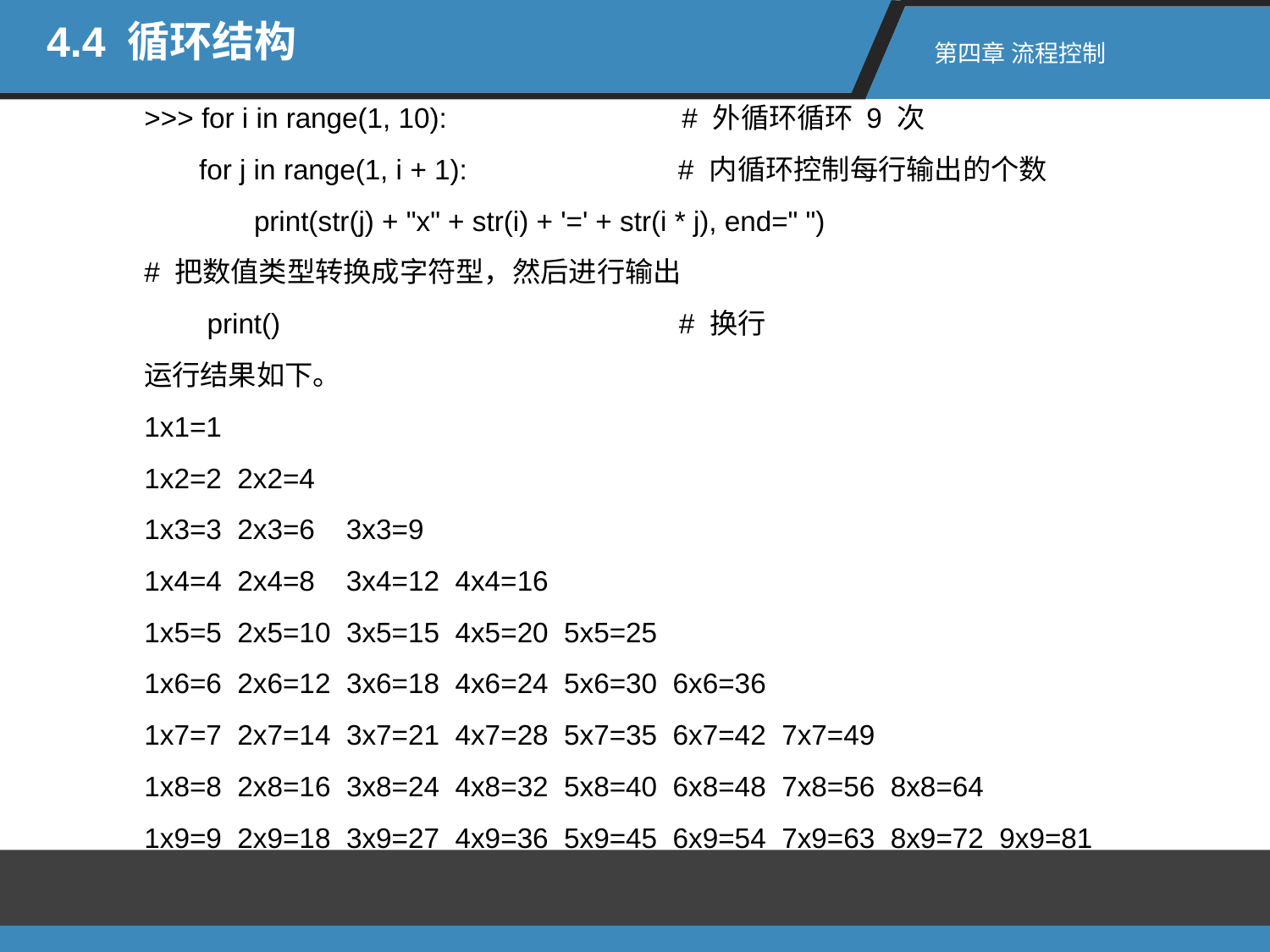

4.4 循环结构
第四章 流程控制
>>> for i in range(1, 10):                              # 外循环循环 9 次
       for j in range(1, i + 1):                           # 内循环控制每行输出的个数
              print(str(j) + "x" + str(i) + '=' + str(i * j), end=" ")
# 把数值类型转换成字符型，然后进行输出
        print()                                                   # 换行
运行结果如下。
1x1=1
1x2=2  2x2=4
1x3=3  2x3=6    3x3=9
1x4=4  2x4=8    3x4=12  4x4=16
1x5=5  2x5=10  3x5=15  4x5=20  5x5=25
1x6=6  2x6=12  3x6=18  4x6=24  5x6=30  6x6=36
1x7=7  2x7=14  3x7=21  4x7=28  5x7=35  6x7=42  7x7=49
1x8=8  2x8=16  3x8=24  4x8=32  5x8=40  6x8=48  7x8=56  8x8=64
1x9=9  2x9=18  3x9=27  4x9=36  5x9=45  6x9=54  7x9=63  8x9=72  9x9=81